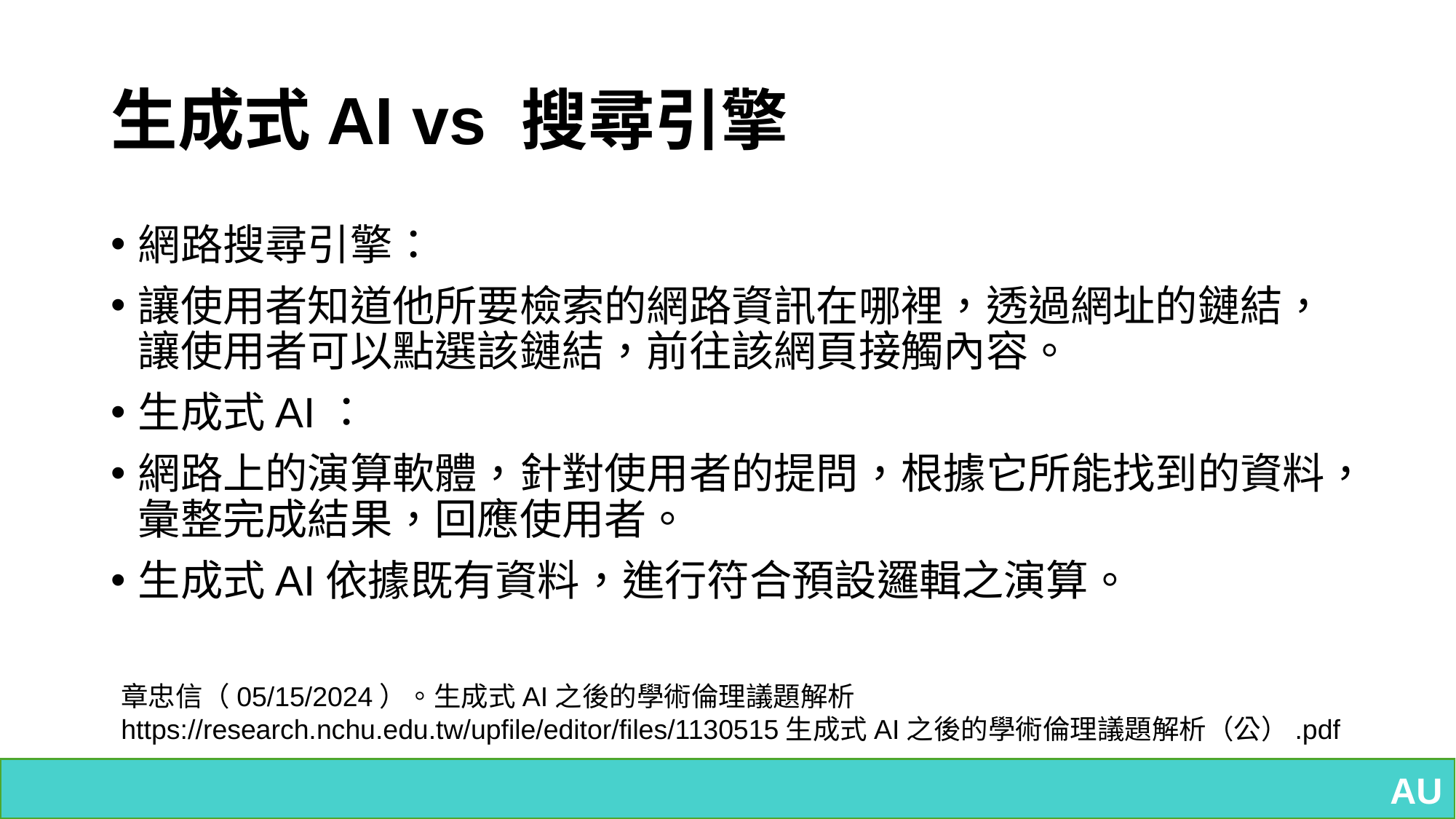

# 生成式AI vs 搜尋引擎
網路搜尋引擎：
讓使用者知道他所要檢索的網路資訊在哪裡，透過網址的鏈結，讓使用者可以點選該鏈結，前往該網頁接觸內容。
生成式AI：
網路上的演算軟體，針對使用者的提問，根據它所能找到的資料，彙整完成結果，回應使用者。
生成式AI依據既有資料，進行符合預設邏輯之演算。
章忠信（05/15/2024）。生成式AI之後的學術倫理議題解析
https://research.nchu.edu.tw/upfile/editor/files/1130515生成式AI之後的學術倫理議題解析（公）.pdf